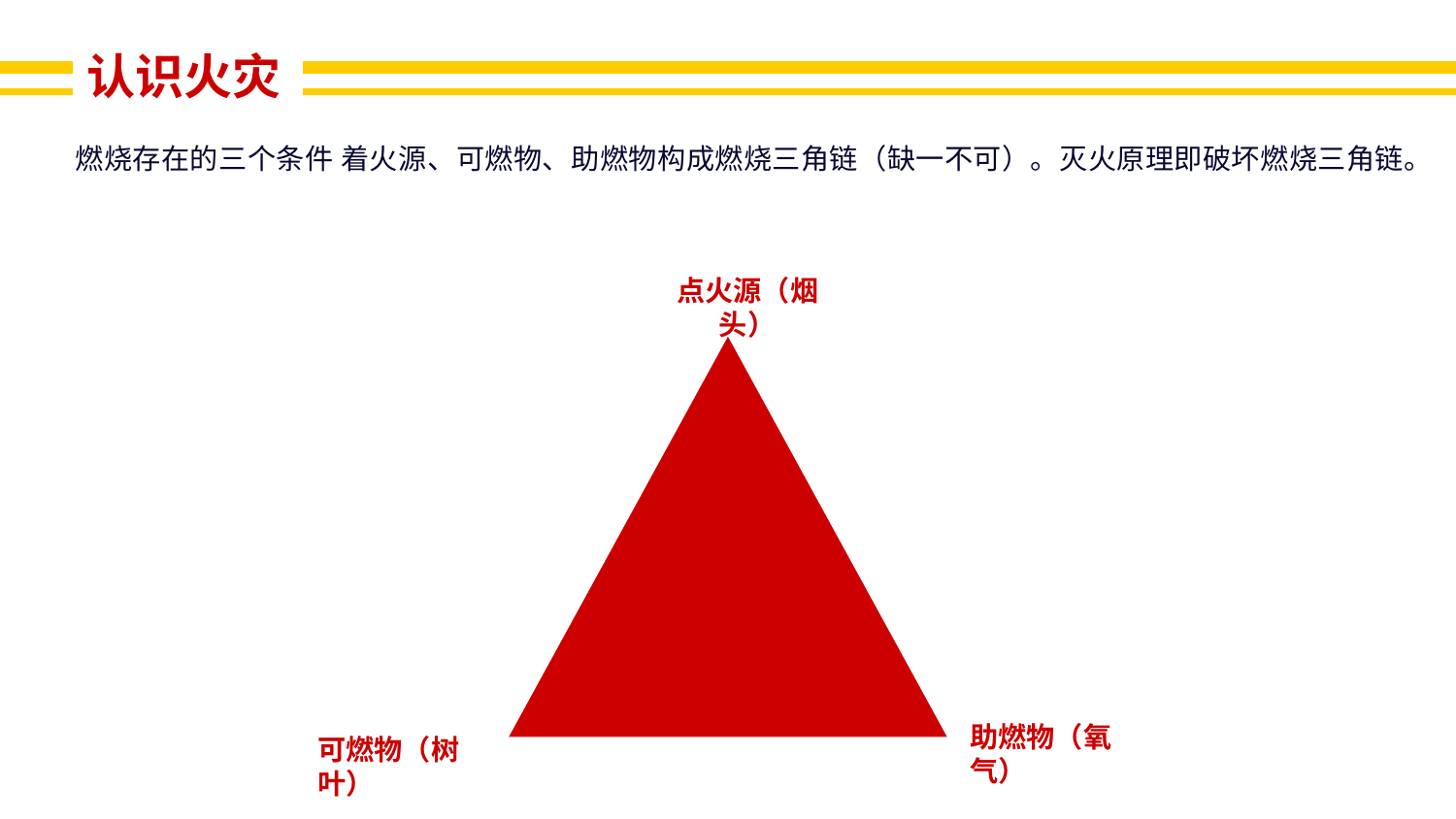

认识火灾
燃烧存在的三个条件 着火源、可燃物、助燃物构成燃烧三角链（缺一不可）。灭火原理即破坏燃烧三角链。

点火源（烟头）

助燃物（氧气）
可燃物（树叶）